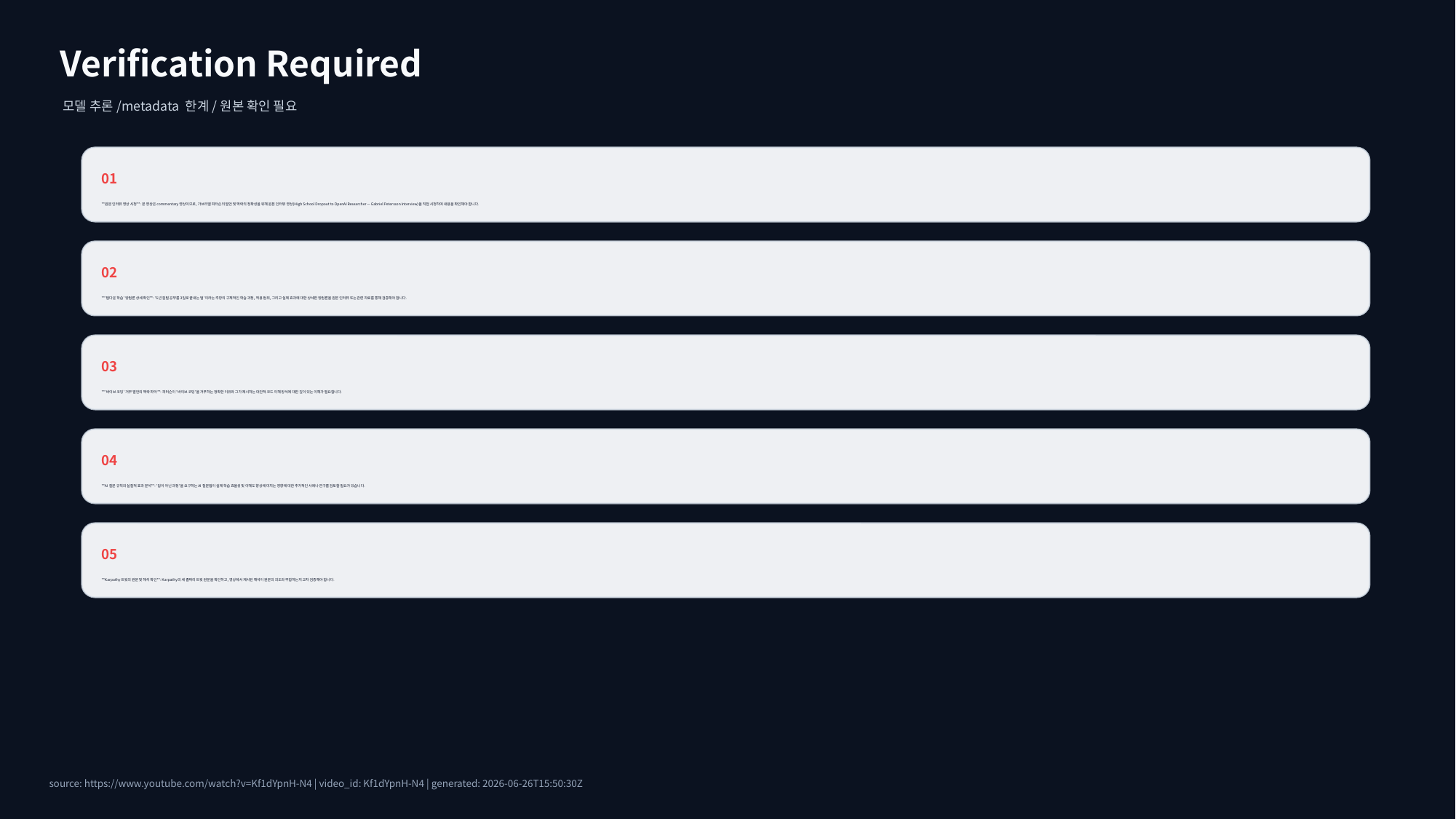

Verification Required
모델 추론/metadata 한계/원본 확인 필요

01
**원본 인터뷰 영상 시청**: 본 영상은 commentary 영상이므로, 가브리엘 피터슨의 발언 및 맥락의 정확성을 위해 원본 인터뷰 영상(High School Dropout to OpenAI Researcher — Gabriel Petersson Interview)을 직접 시청하여 내용을 확인해야 합니다.

02
**'탑다운 학습' 방법론 상세 확인**: '6년 걸릴 공부를 3일로 끝내는 법'이라는 주장의 구체적인 학습 과정, 적용 범위, 그리고 실제 효과에 대한 상세한 방법론을 원본 인터뷰 또는 관련 자료를 통해 검증해야 합니다.

03
**'바이브 코딩' 거부 발언의 맥락 파악**: 피터슨이 '바이브 코딩'을 거부하는 정확한 이유와 그가 제시하는 대안적 코드 이해 방식에 대한 깊이 있는 이해가 필요합니다.

04
**AI 질문 규칙의 실질적 효과 분석**: '답이 아닌 과정'을 요구하는 AI 질문법이 실제 학습 효율성 및 이해도 향상에 미치는 영향에 대한 추가적인 사례나 연구를 검토할 필요가 있습니다.

05
**Karpathy 트윗의 원문 및 해석 확인**: Karpathy의 세 줄짜리 트윗 원문을 확인하고, 영상에서 제시된 해석이 원문의 의도와 부합하는지 교차 검증해야 합니다.
source: https://www.youtube.com/watch?v=Kf1dYpnH-N4 | video_id: Kf1dYpnH-N4 | generated: 2026-06-26T15:50:30Z